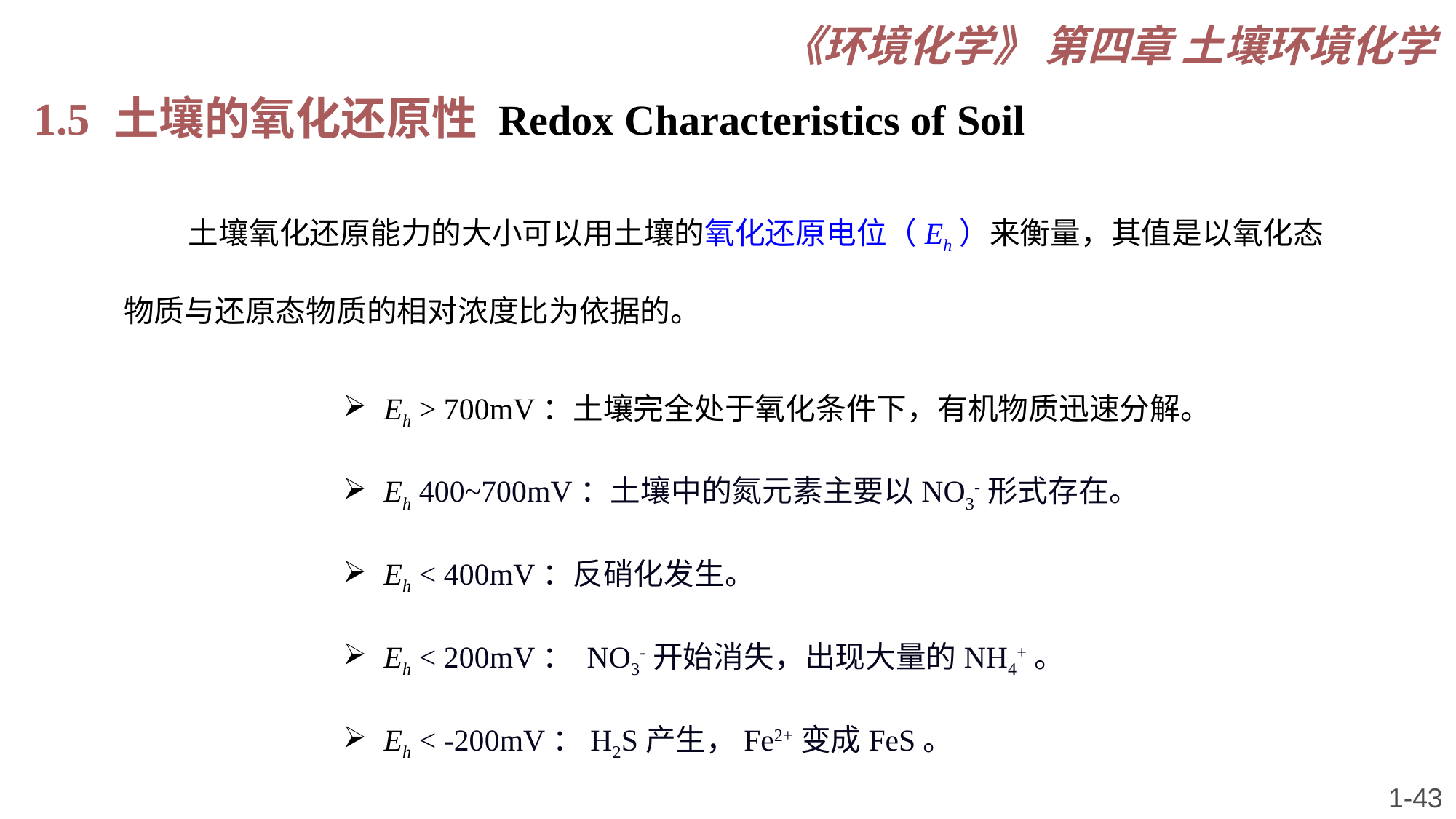

《环境化学》 第四章 土壤环境化学
1.5 土壤的氧化还原性 Redox Characteristics of Soil
土壤氧化还原能力的大小可以用土壤的氧化还原电位（Eh）来衡量，其值是以氧化态物质与还原态物质的相对浓度比为依据的。

Eh > 700mV：土壤完全处于氧化条件下，有机物质迅速分解。
Eh 400~700mV：土壤中的氮元素主要以NO3-形式存在。
Eh < 400mV：反硝化发生。
Eh < 200mV： NO3-开始消失，出现大量的NH4+。
Eh < -200mV：H2S产生，Fe2+变成FeS。
1-43